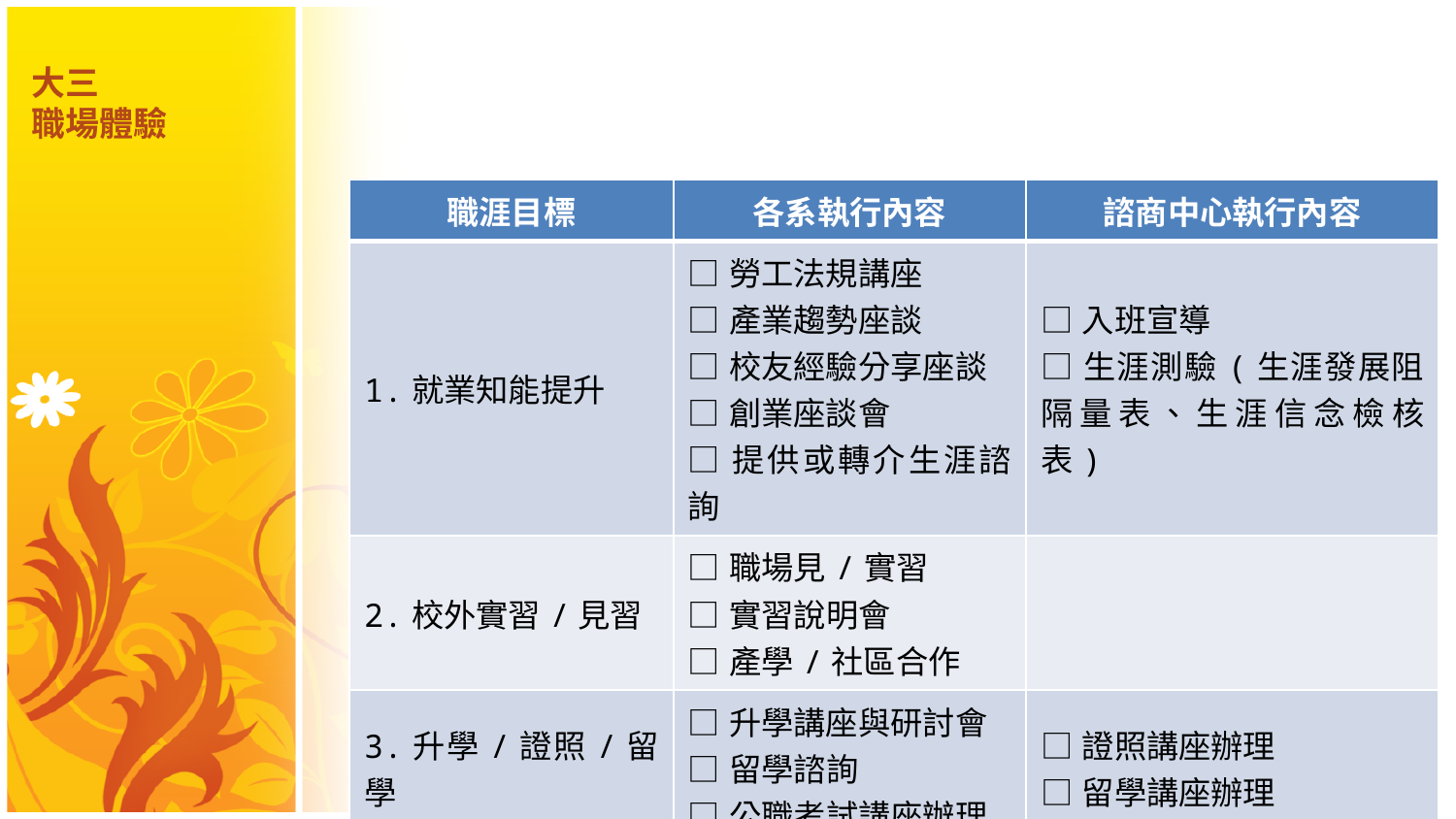

# 大三 職場體驗
| 職涯目標 | 各系執行內容 | 諮商中心執行內容 |
| --- | --- | --- |
| 1.就業知能提升 | □勞工法規講座 □產業趨勢座談 □校友經驗分享座談 □創業座談會 □提供或轉介生涯諮詢 | □入班宣導 □生涯測驗(生涯發展阻隔量表、生涯信念檢核表) |
| 2.校外實習/見習 | □職場見/實習 □實習說明會 □產學/社區合作 |  |
| 3.升學/證照/留學 | □升學講座與研討會 □留學諮詢 □公職考試講座辦理 | □證照講座辦理 □留學講座辦理 |